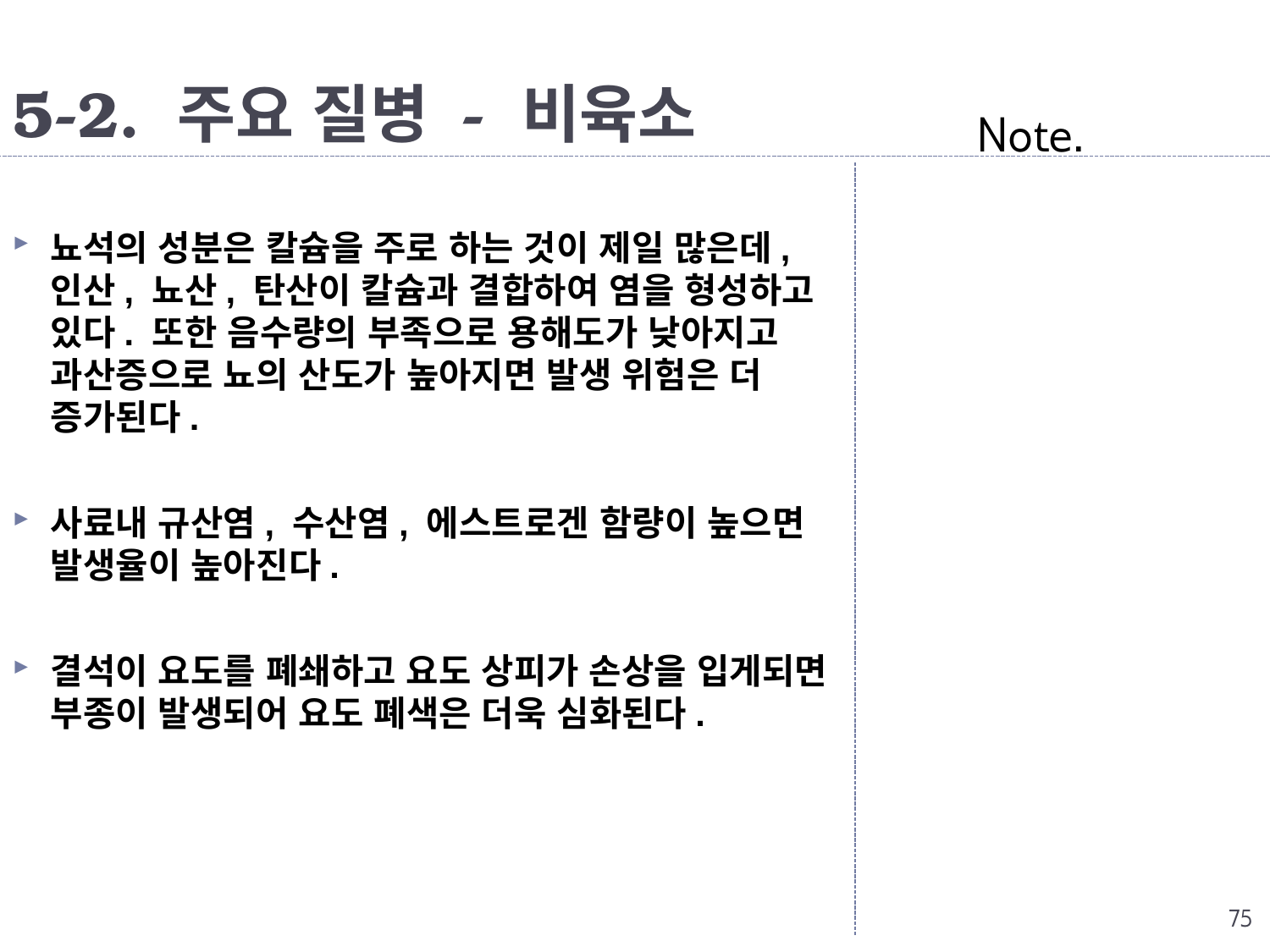

# 5-2. 주요 질병 - 비육소
Note.

뇨석의 성분은 칼슘을 주로 하는 것이 제일 많은데, 인산, 뇨산, 탄산이 칼슘과 결합하여 염을 형성하고 있다. 또한 음수량의 부족으로 용해도가 낮아지고 과산증으로 뇨의 산도가 높아지면 발생 위험은 더 증가된다.

사료내 규산염, 수산염, 에스트로겐 함량이 높으면 발생율이 높아진다.

결석이 요도를 폐쇄하고 요도 상피가 손상을 입게되면 부종이 발생되어 요도 폐색은 더욱 심화된다.
75